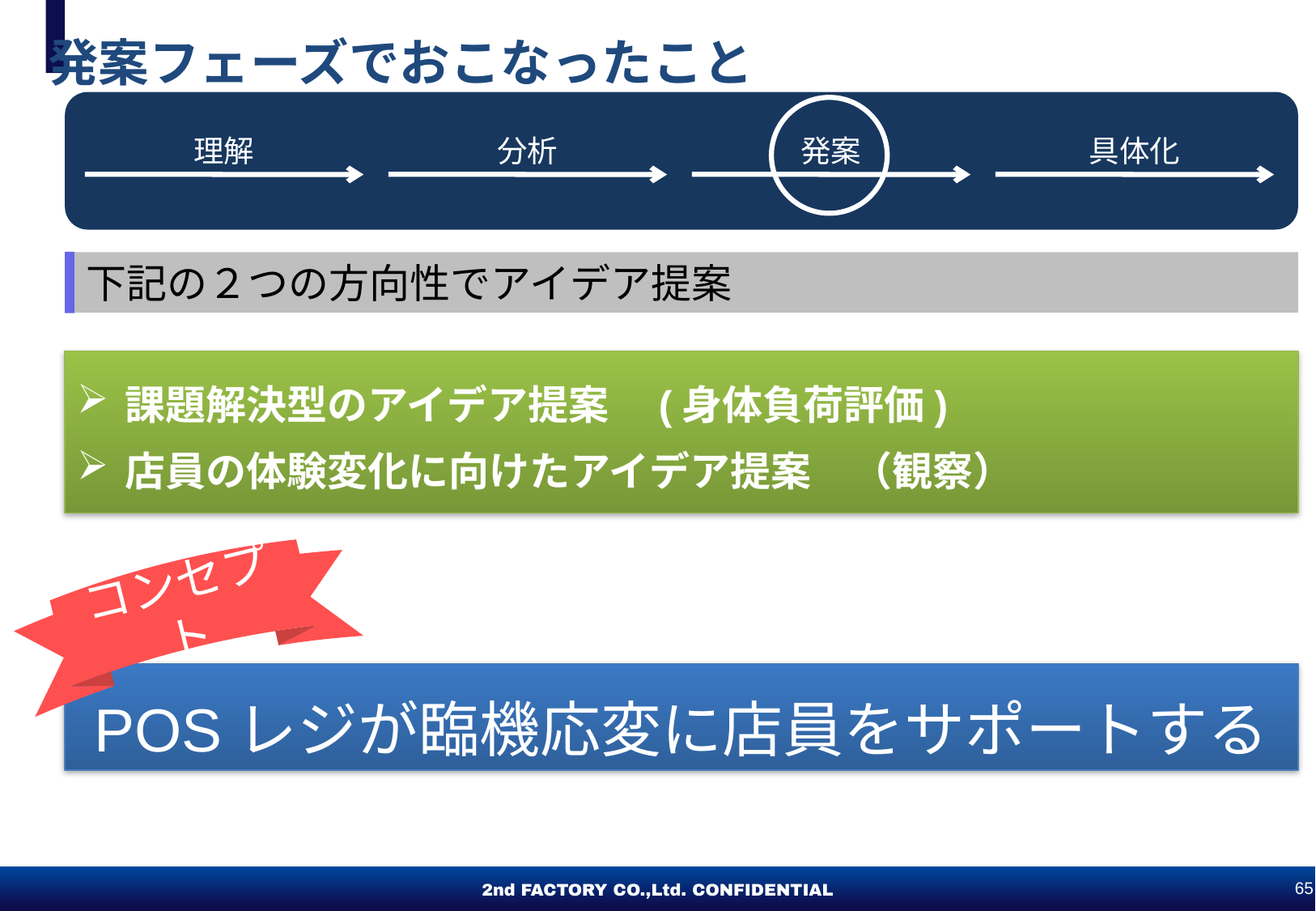

# 発案フェーズでおこなったこと

理解
分析
発案
具体化

下記の２つの方向性でアイデア提案
課題解決型のアイデア提案　(身体負荷評価)
店員の体験変化に向けたアイデア提案　（観察）
コンセプト
POSレジが臨機応変に店員をサポートする